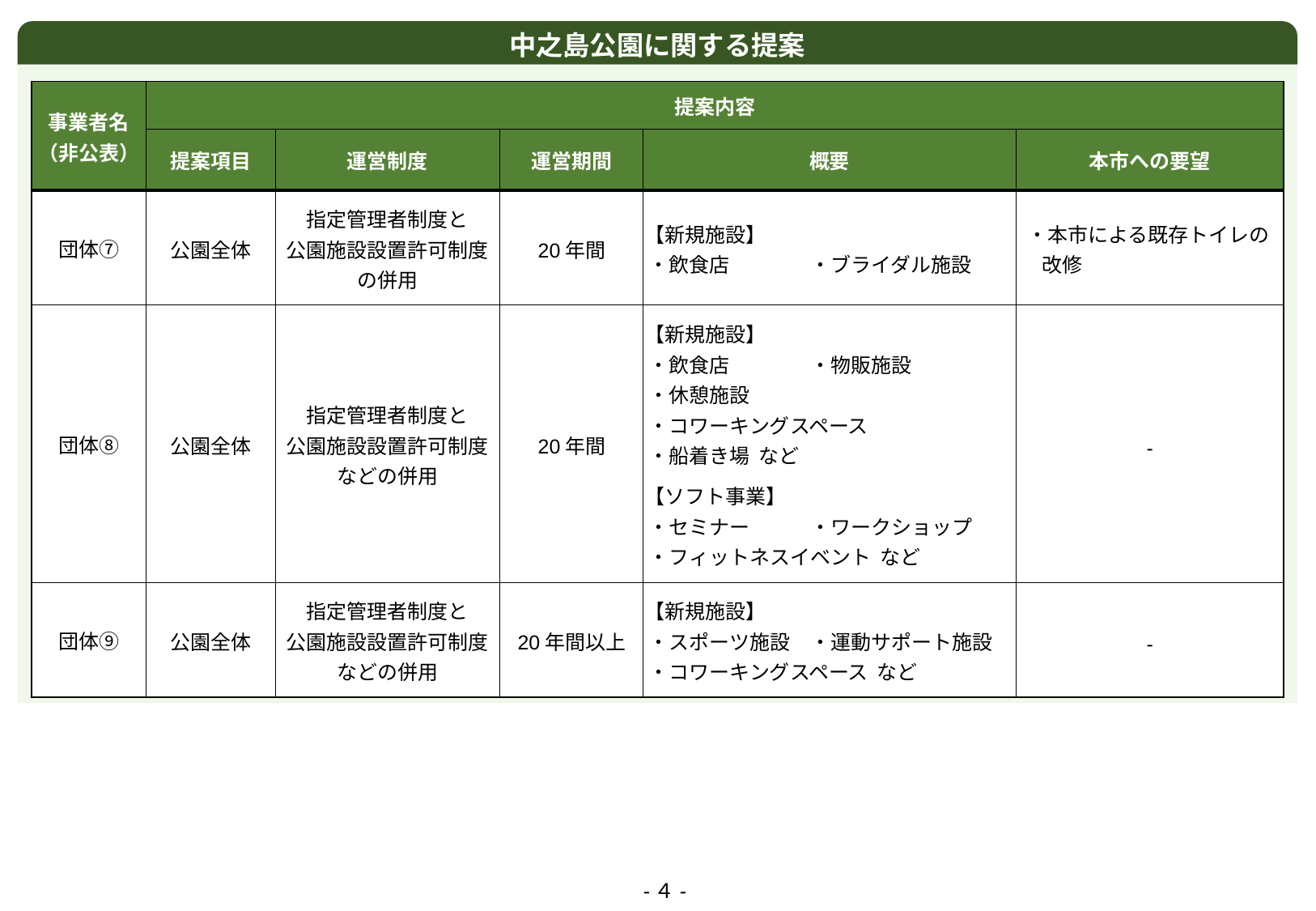

中之島公園に関する提案

| 事業者名 （非公表） | 提案内容 |  |  |  |  |
| --- | --- | --- | --- | --- | --- |
|  | 提案項目 | 運営制度 | 運営期間 | 概要 | 本市への要望 |
| 団体⑦ | 公園全体 | 指定管理者制度と 公園施設設置許可制度の併用 | 20年間 | 【新規施設】 ・飲食店　　　　・ブライダル施設 | ・本市による既存トイレの 　 改修 |
| 団体⑧ | 公園全体 | 指定管理者制度と 公園施設設置許可制度 などの併用 | 20年間 | 【新規施設】 ・飲食店　　　　・物販施設 ・休憩施設 ・コワーキングスペース ・船着き場 など 【ソフト事業】 ・セミナー　　　・ワークショップ ・フィットネスイベント など | - |
| 団体⑨ | 公園全体 | 指定管理者制度と 公園施設設置許可制度 などの併用 | 20年間以上 | 【新規施設】 ・スポーツ施設　・運動サポート施設 ・コワーキングスペース など | - |
-４-